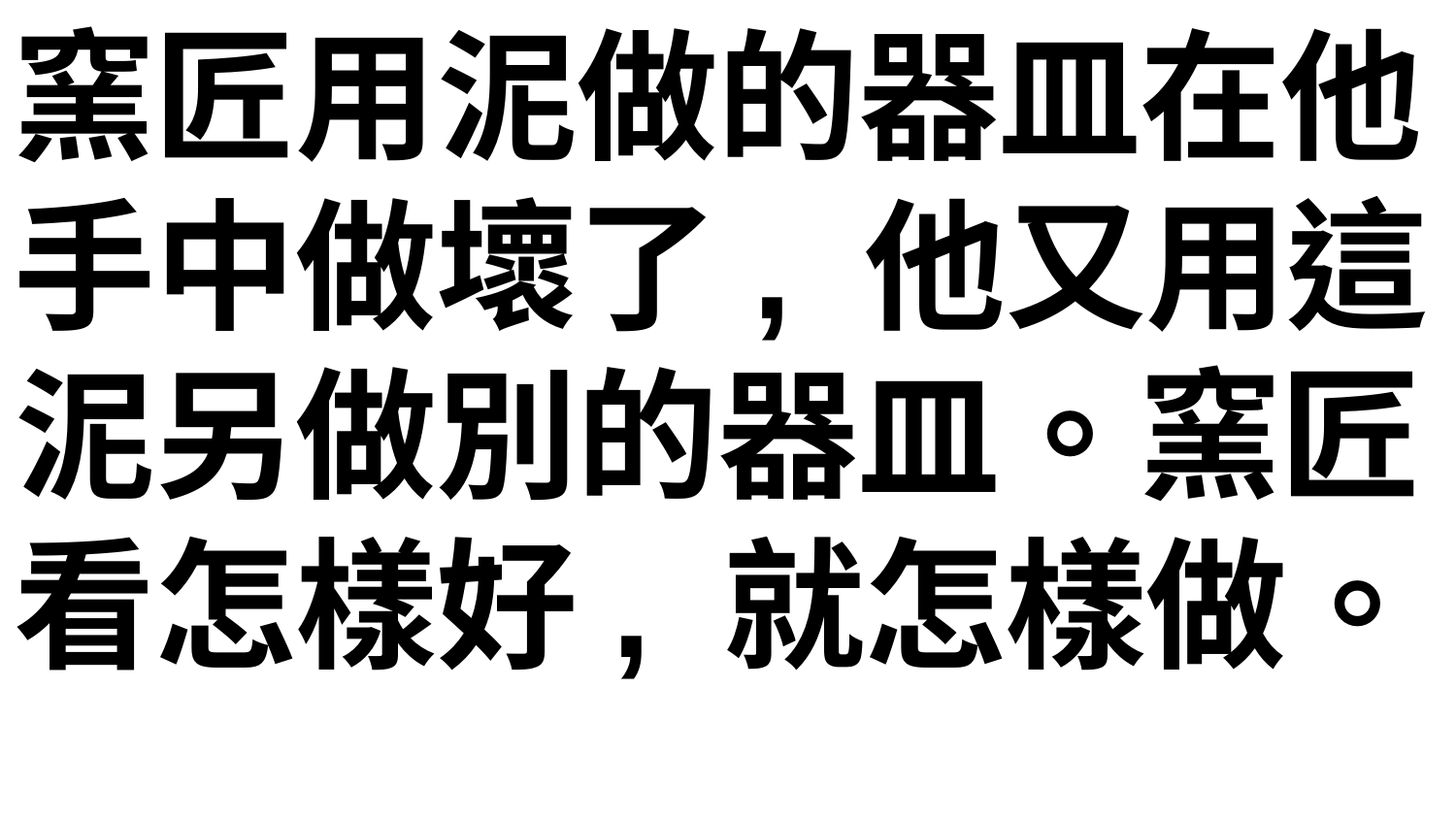

窯匠用泥做的器皿在他手中做壞了, 他又用這泥另做別的器皿。窯匠看怎樣好, 就怎樣做。